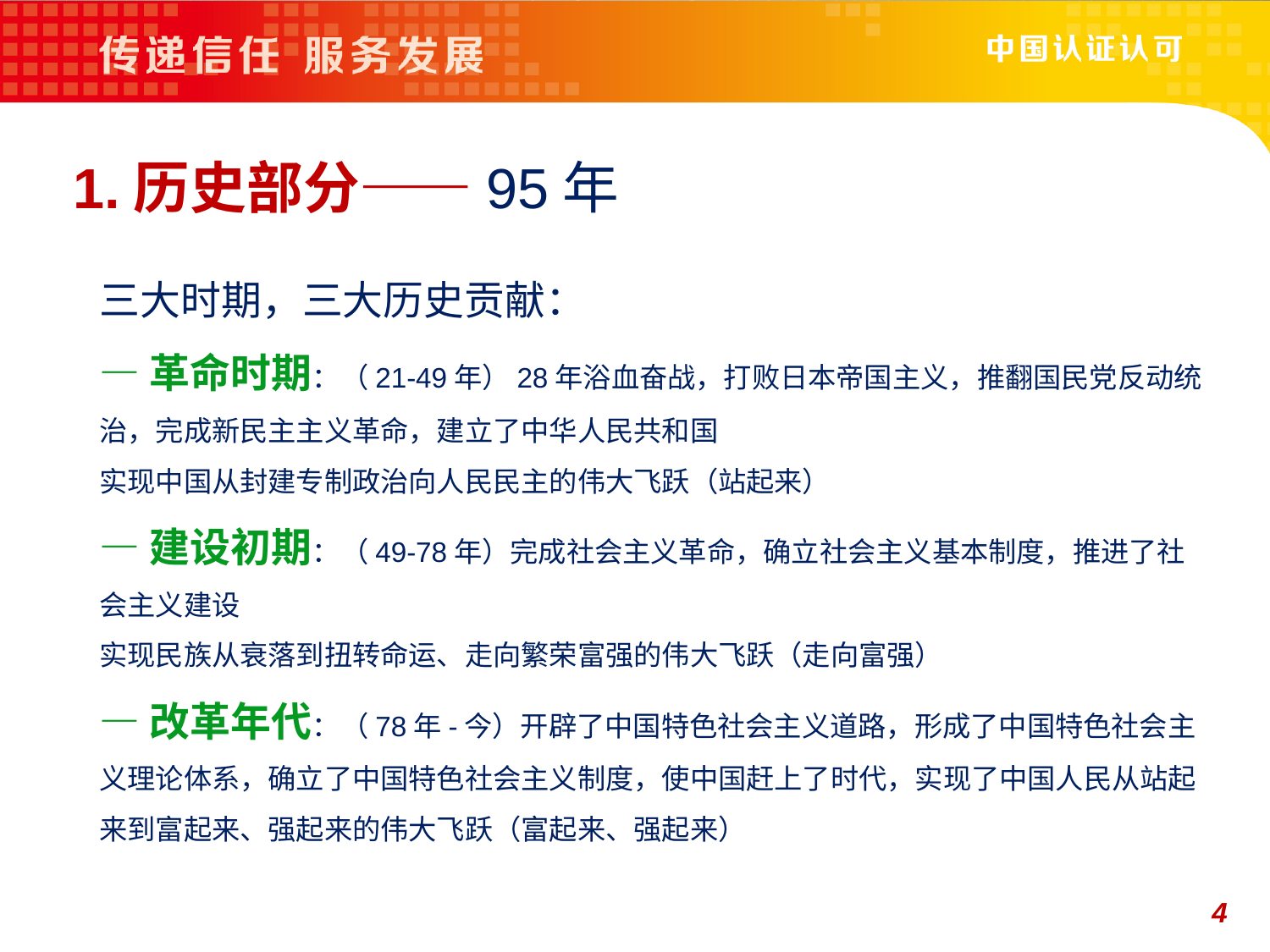

1.历史部分——95年
三大时期，三大历史贡献：
—革命时期：（21-49年）28年浴血奋战，打败日本帝国主义，推翻国民党反动统治，完成新民主主义革命，建立了中华人民共和国
实现中国从封建专制政治向人民民主的伟大飞跃（站起来）
—建设初期：（49-78年）完成社会主义革命，确立社会主义基本制度，推进了社会主义建设
实现民族从衰落到扭转命运、走向繁荣富强的伟大飞跃（走向富强）
—改革年代：（78年-今）开辟了中国特色社会主义道路，形成了中国特色社会主义理论体系，确立了中国特色社会主义制度，使中国赶上了时代，实现了中国人民从站起来到富起来、强起来的伟大飞跃（富起来、强起来）
4